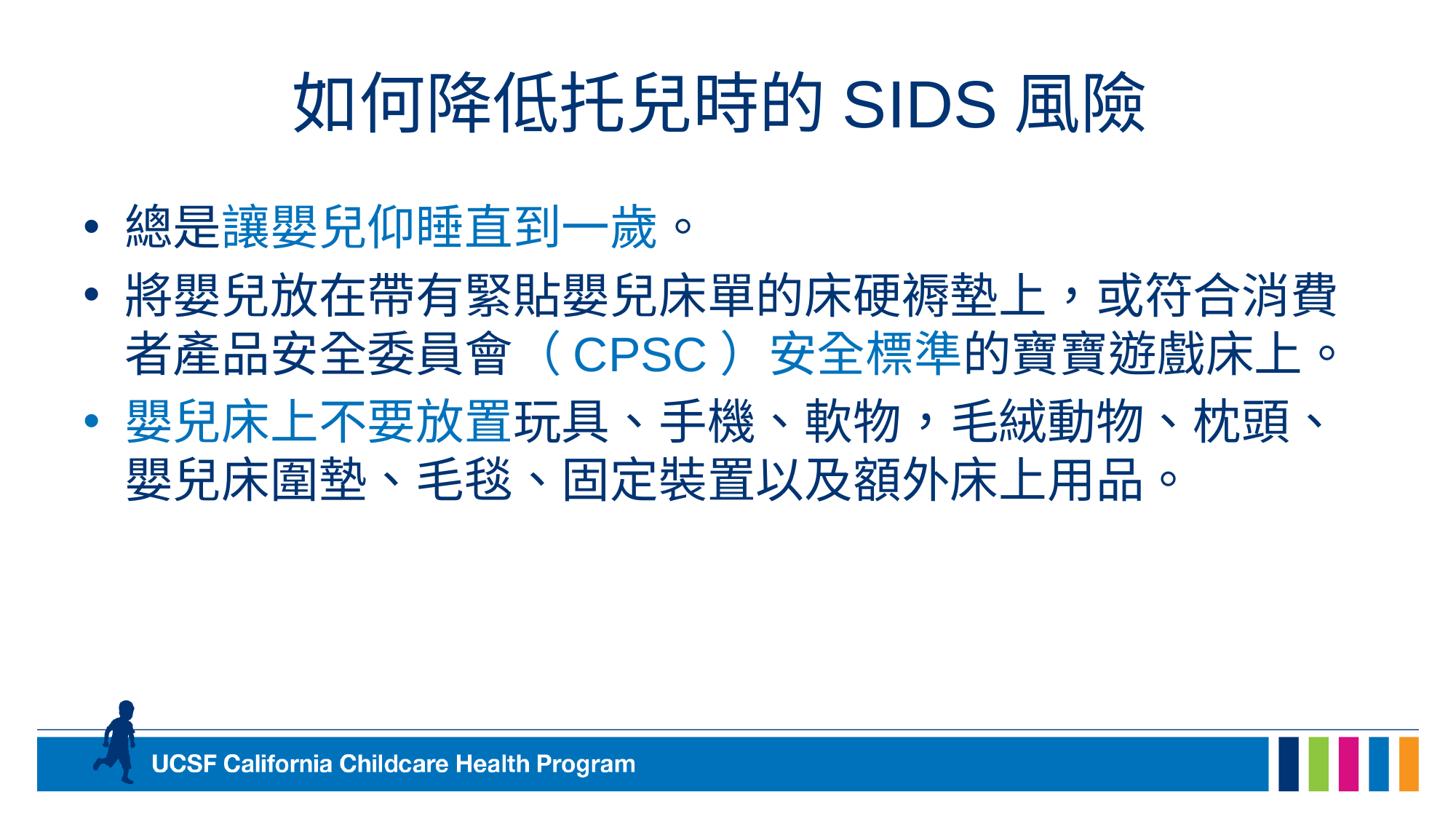

# 如何降低托兒時的SIDS風險
總是讓嬰兒仰睡直到一歲。
將嬰兒放在帶有緊貼嬰兒床單的床硬褥墊上，或符合消費者產品安全委員會（CPSC）安全標準的寶寶遊戲床上。
嬰兒床上不要放置玩具、手機、軟物，毛絨動物、枕頭、嬰兒床圍墊、毛毯、固定裝置以及額外床上用品。